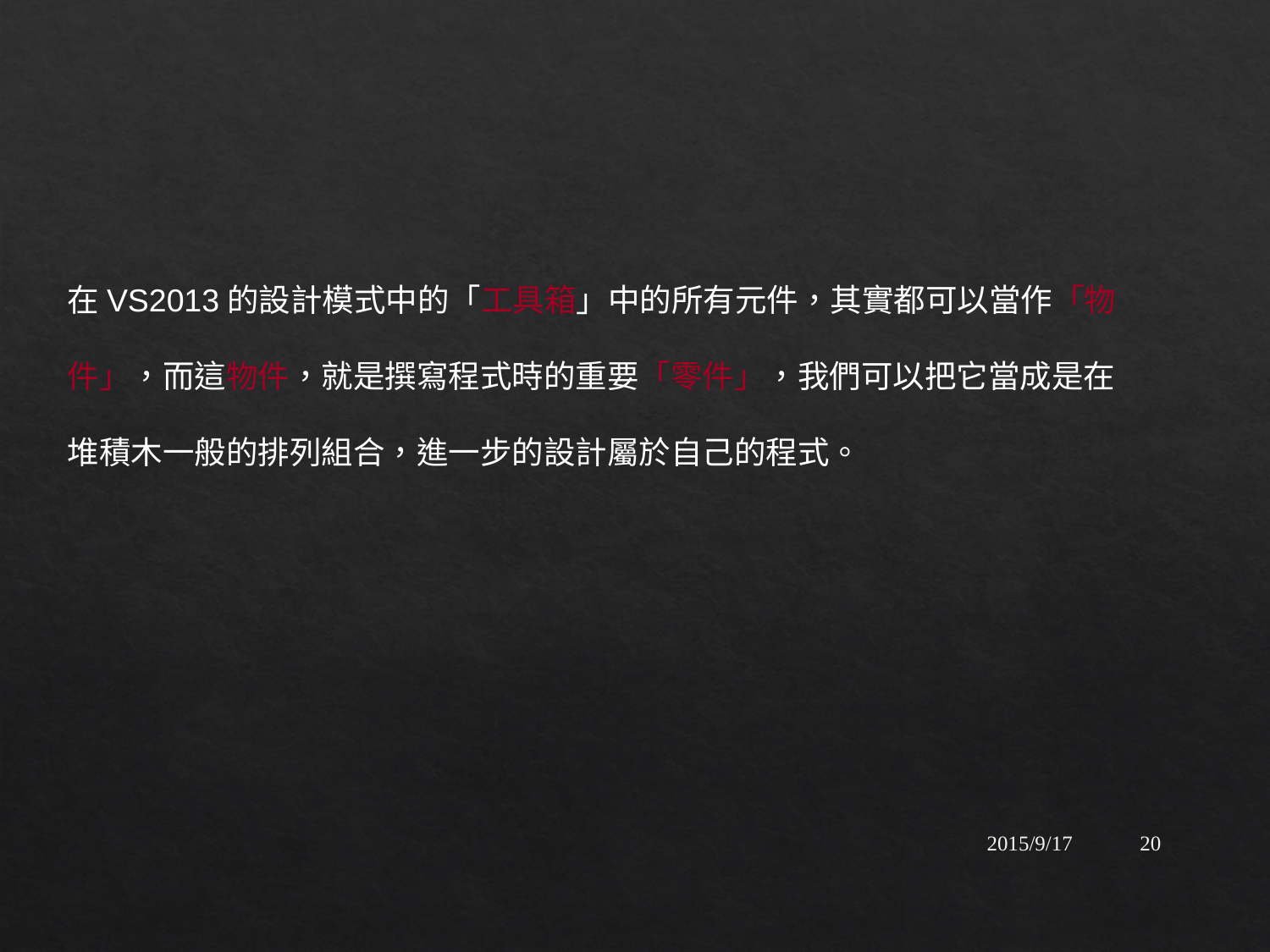

在VS2013的設計模式中的「工具箱」中的所有元件，其實都可以當作「物件」，而這物件，就是撰寫程式時的重要「零件」，我們可以把它當成是在堆積木一般的排列組合，進一步的設計屬於自己的程式。
2015/9/17
20